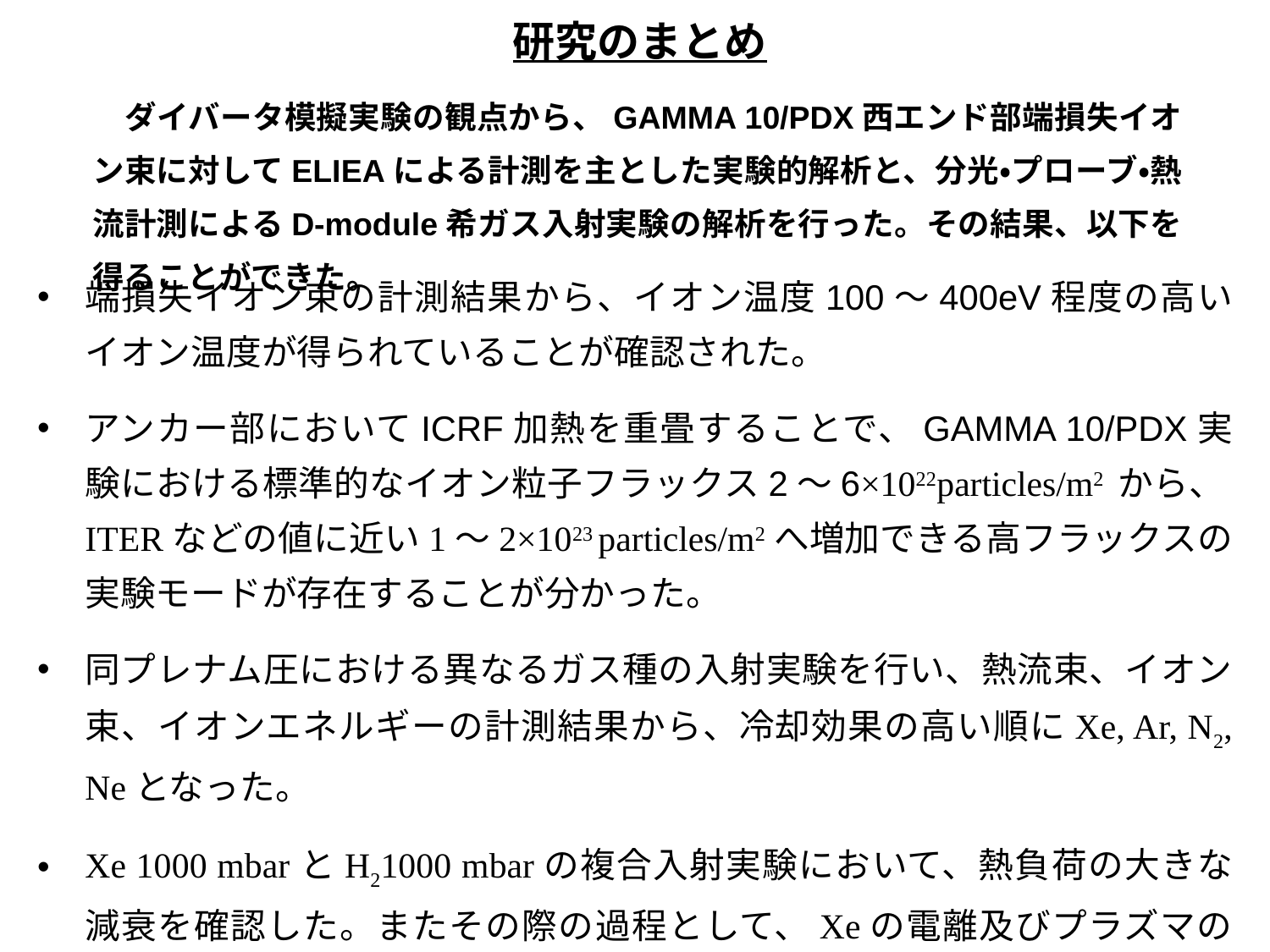

研究のまとめ
　ダイバータ模擬実験の観点から、GAMMA 10/PDX西エンド部端損失イオン束に対してELIEAによる計測を主とした実験的解析と、分光・プローブ・熱流計測によるD-module希ガス入射実験の解析を行った。その結果、以下を得ることができた。
端損失イオン束の計測結果から、イオン温度100～400eV程度の高いイオン温度が得られていることが確認された。
アンカー部においてICRF加熱を重畳することで、GAMMA 10/PDX実験における標準的なイオン粒子フラックス2～6×1022particles/m2 から、ITERなどの値に近い1～2×1023 particles/m2へ増加できる高フラックスの実験モードが存在することが分かった。
同プレナム圧における異なるガス種の入射実験を行い、熱流束、イオン束、イオンエネルギーの計測結果から、冷却効果の高い順にXe, Ar, N2, Neとなった。
Xe 1000 mbarとH21000 mbarの複合入射実験において、熱負荷の大きな減衰を確認した。またその際の過程として、Xeの電離及びプラズマの冷却、また再結合による密度の減少を示唆する結果を得た。